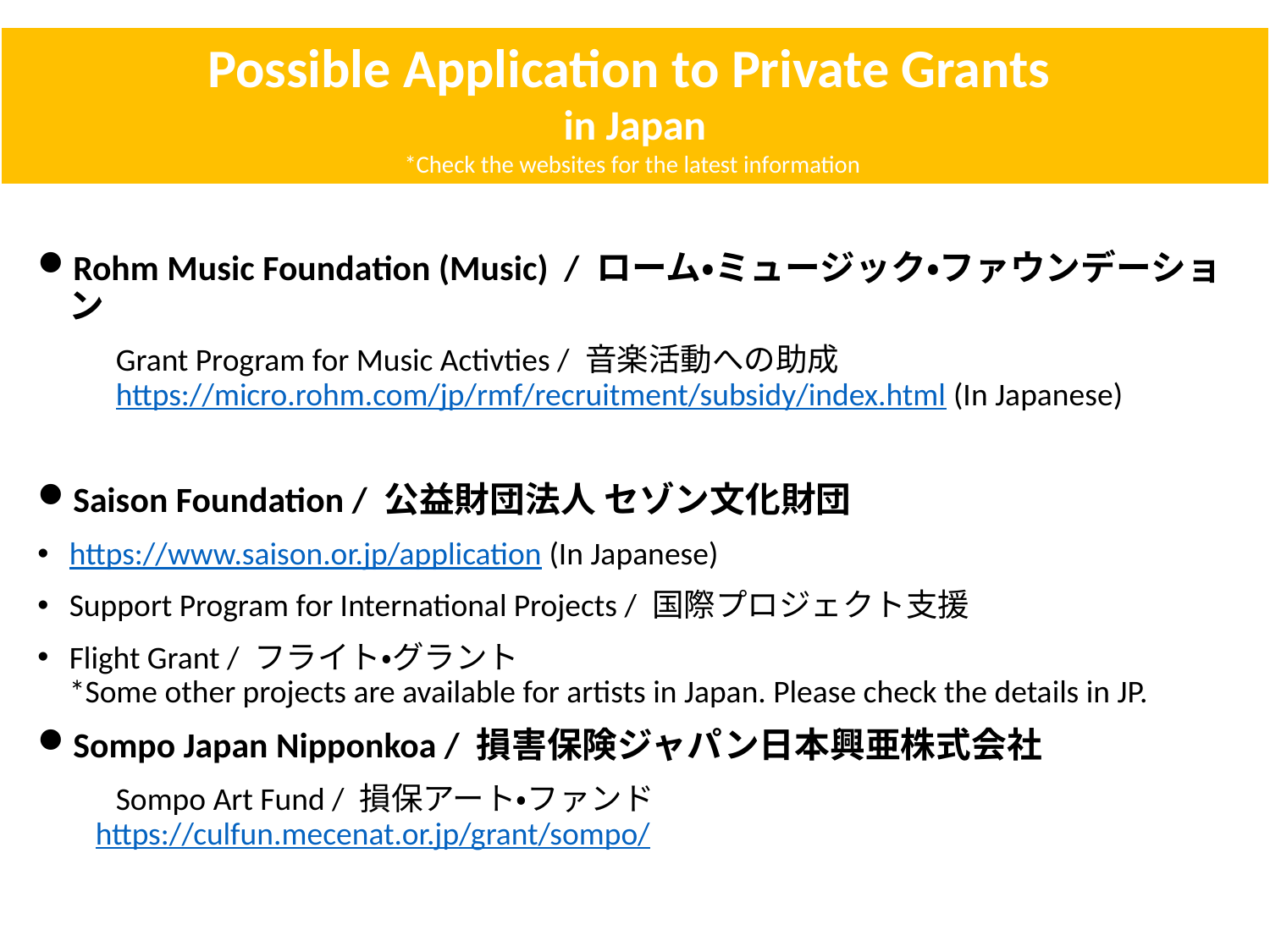

Possible Application to Private Grants
in Japan
*Check the websites for the latest information
Rohm Music Foundation (Music)  / ローム・ミュージック・ファウンデーション
　　 Grant Program for Music Activties / 音楽活動への助成
　　 https://micro.rohm.com/jp/rmf/recruitment/subsidy/index.html (In Japanese)

Saison Foundation / 公益財団法人 セゾン文化財団
https://www.saison.or.jp/application (In Japanese)
Support Program for International Projects / 国際プロジェクト支援
Flight Grant / フライト・グラント
*Some other projects are available for artists in Japan. Please check the details in JP.
Sompo Japan Nipponkoa / 損害保険ジャパン日本興亜株式会社
　　 Sompo Art Fund / 損保アート・ファンド
       https://culfun.mecenat.or.jp/grant/sompo/